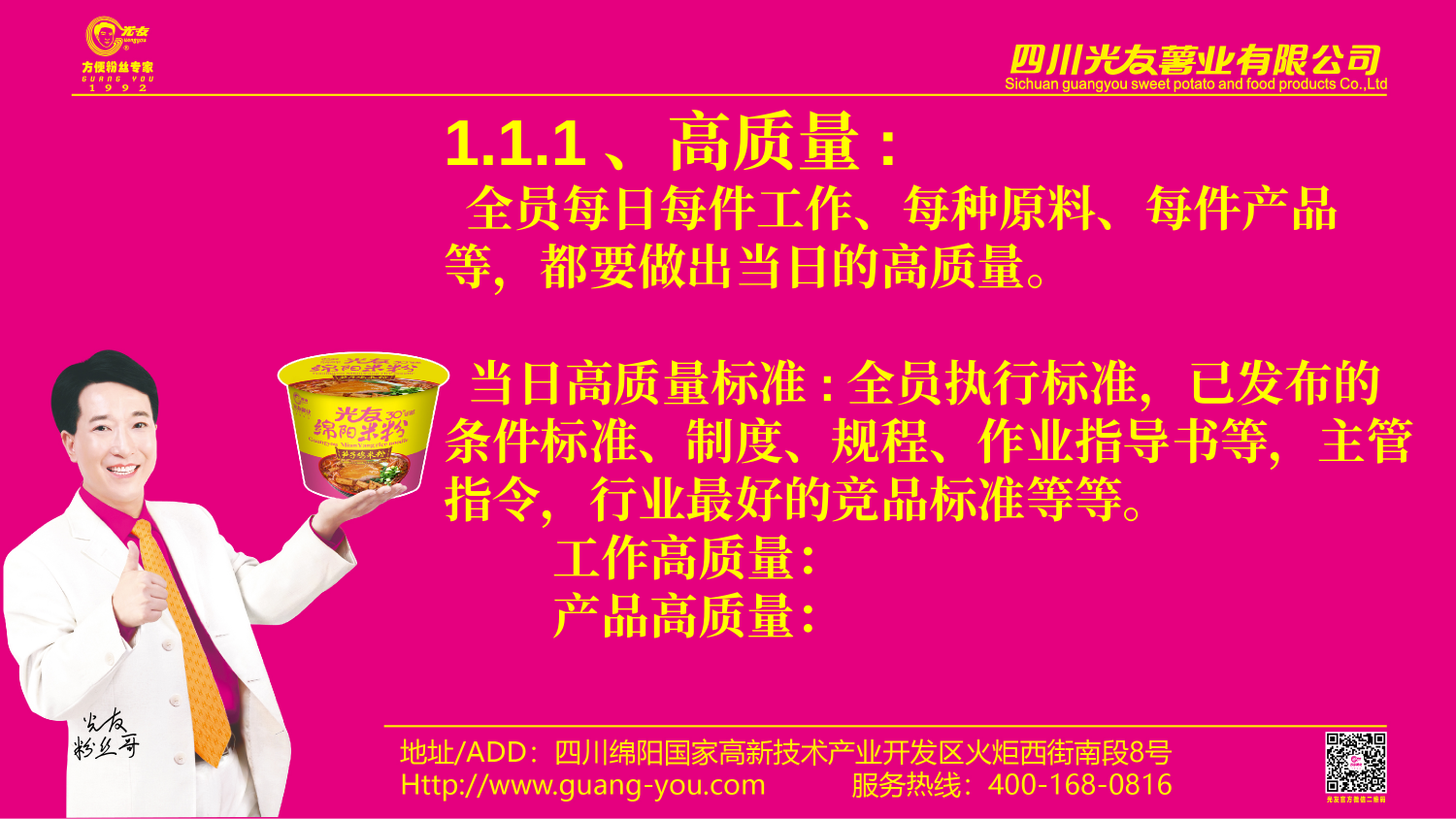

1.1.1、高质量:
   全员每日每件工作、每种原料、每件产品等，都要做出当日的高质量。
  当日高质量标准:全员执行标准，已发布的条件标准、制度、规程、作业指导书等，主管指令，行业最好的竞品标准等等。
         工作高质量：
         产品高质量：